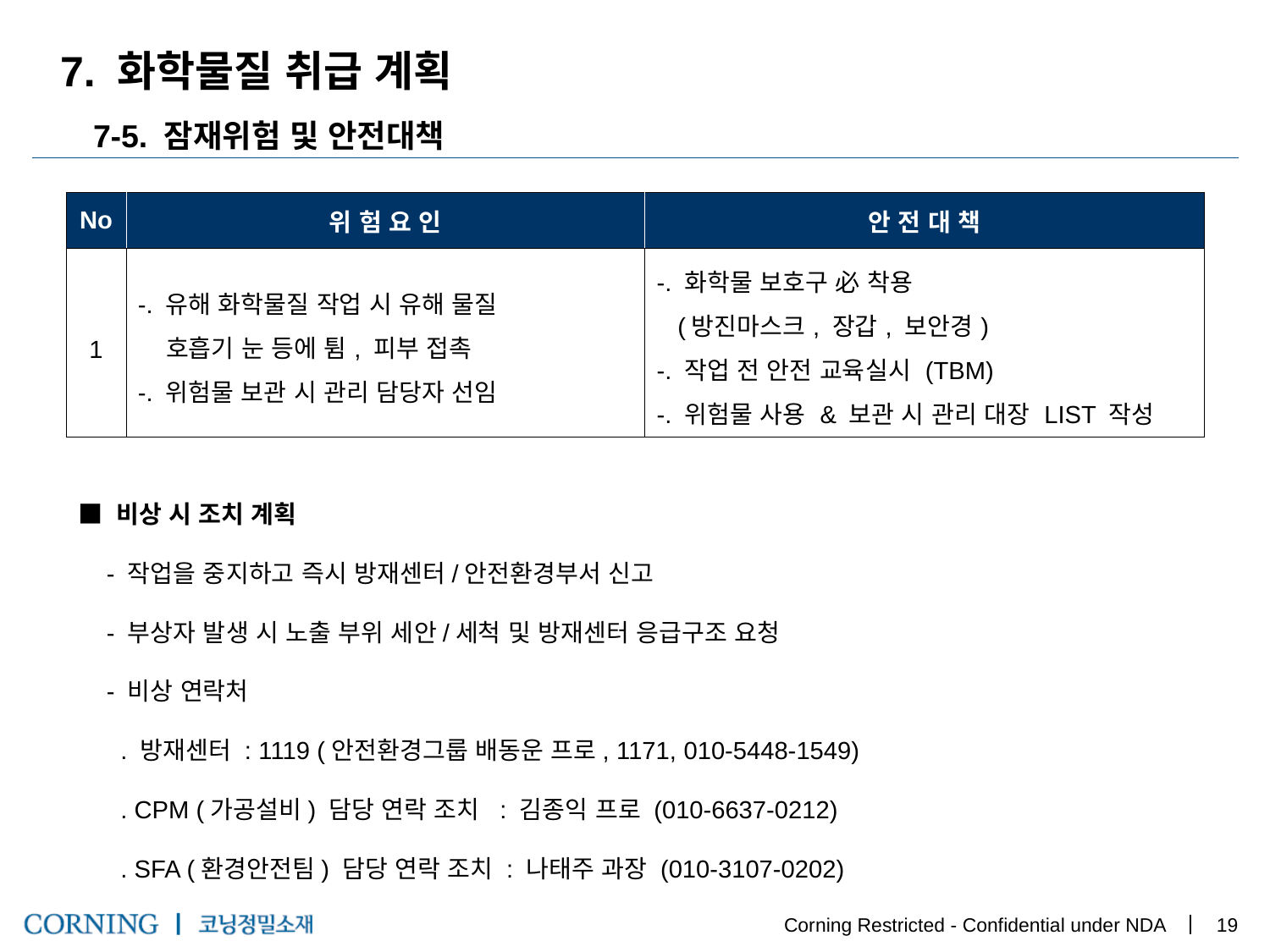

7. 화학물질 취급 계획
7-5. 잠재위험 및 안전대책
| No | 위 험 요 인 | 안 전 대 책 |
| --- | --- | --- |
| 1 | -. 유해 화학물질 작업 시 유해 물질 호흡기 눈 등에 튐, 피부 접촉 -. 위험물 보관 시 관리 담당자 선임 | -. 화학물 보호구 必 착용 (방진마스크, 장갑, 보안경) -. 작업 전 안전 교육실시 (TBM) -. 위험물 사용 & 보관 시 관리 대장 LIST 작성 |
■ 비상 시 조치 계획
    - 작업을 중지하고 즉시 방재센터/안전환경부서 신고
    - 부상자 발생 시 노출 부위 세안/세척 및 방재센터 응급구조 요청
    - 비상 연락처
      . 방재센터 : 1119 (안전환경그룹 배동운 프로, 1171, 010-5448-1549)
      . CPM (가공설비) 담당 연락 조치  : 김종익 프로 (010-6637-0212)
      . SFA (환경안전팀) 담당 연락 조치 : 나태주 과장 (010-3107-0202)